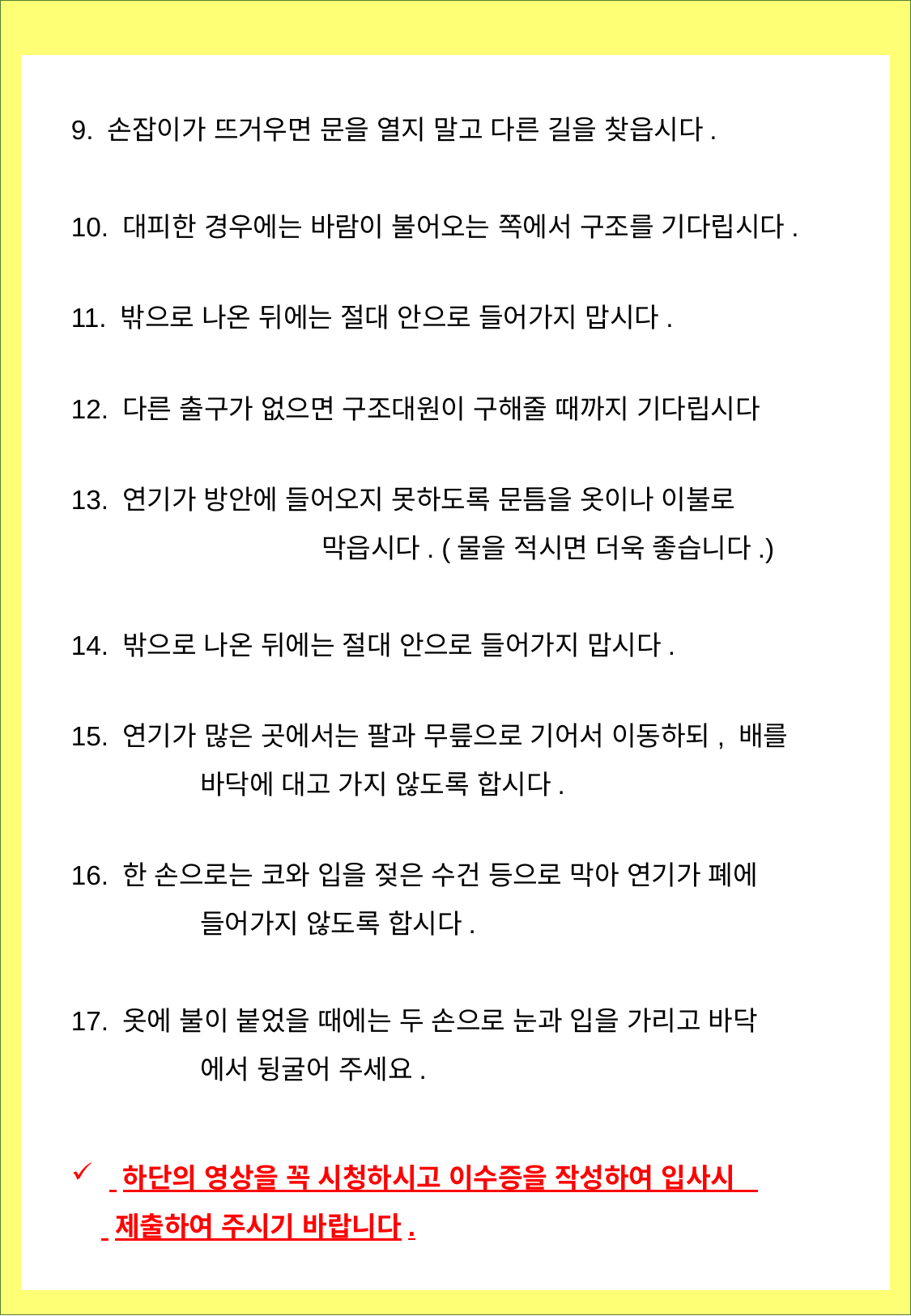

9. 손잡이가 뜨거우면 문을 열지 말고 다른 길을 찾읍시다.

10. 대피한 경우에는 바람이 불어오는 쪽에서 구조를 기다립시다.

11. 밖으로 나온 뒤에는 절대 안으로 들어가지 맙시다.

12. 다른 출구가 없으면 구조대원이 구해줄 때까지 기다립시다

13. 연기가 방안에 들어오지 못하도록 문틈을 옷이나 이불로 		 	 막읍시다. (물을 적시면 더욱 좋습니다.)
14. 밖으로 나온 뒤에는 절대 안으로 들어가지 맙시다.

15. 연기가 많은 곳에서는 팔과 무릎으로 기어서 이동하되, 배를 		 바닥에 대고 가지 않도록 합시다.

16. 한 손으로는 코와 입을 젖은 수건 등으로 막아 연기가 폐에 		 들어가지 않도록 합시다.
17. 옷에 불이 붙었을 때에는 두 손으로 눈과 입을 가리고 바닥		 에서 뒹굴어 주세요.

 하단의 영상을 꼭 시청하시고 이수증을 작성하여 입사시
     제출하여 주시기 바랍니다.